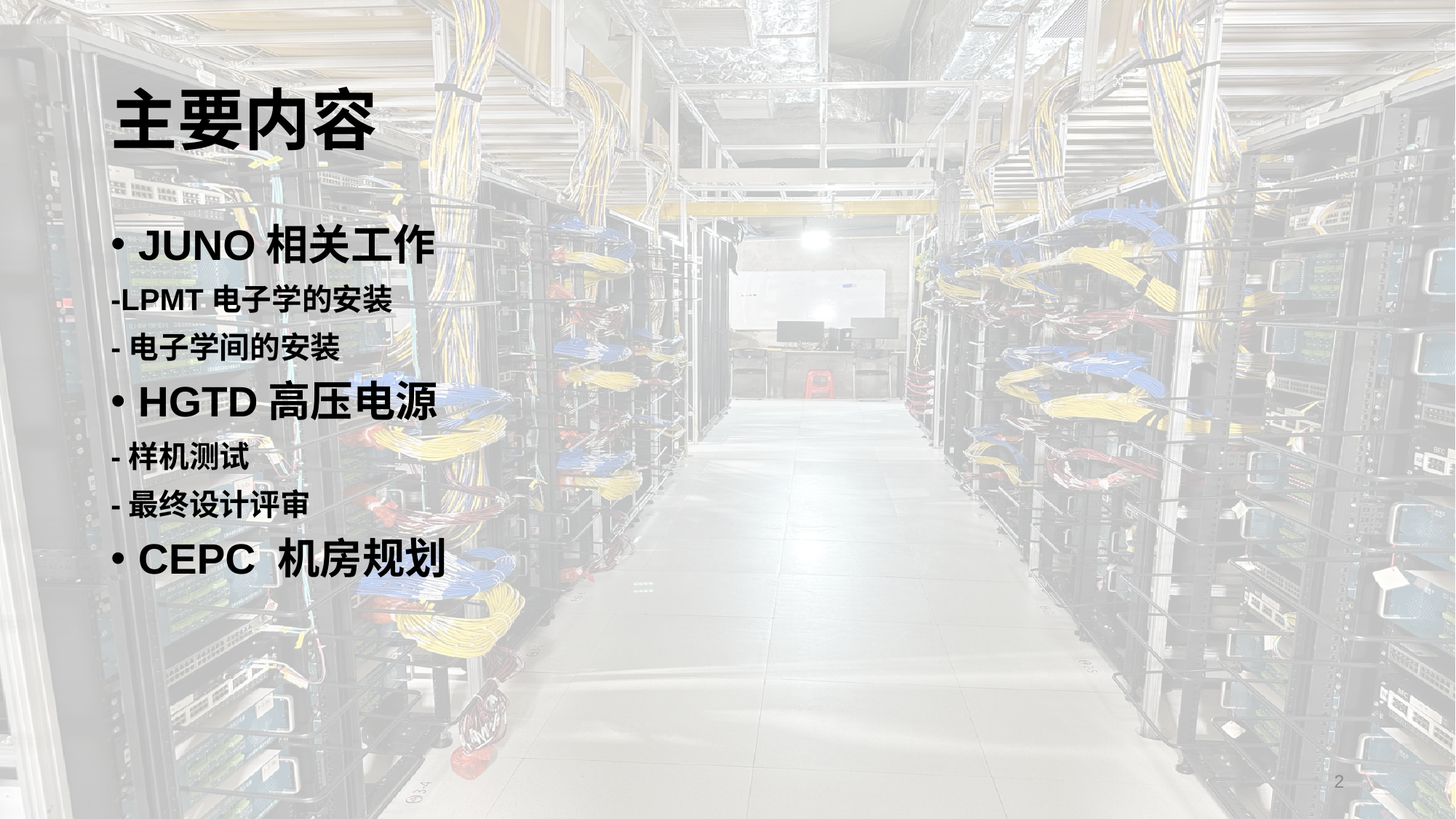

# 主要内容
JUNO相关工作
-LPMT电子学的安装
-电子学间的安装
HGTD高压电源
-样机测试
-最终设计评审
CEPC 机房规划
2